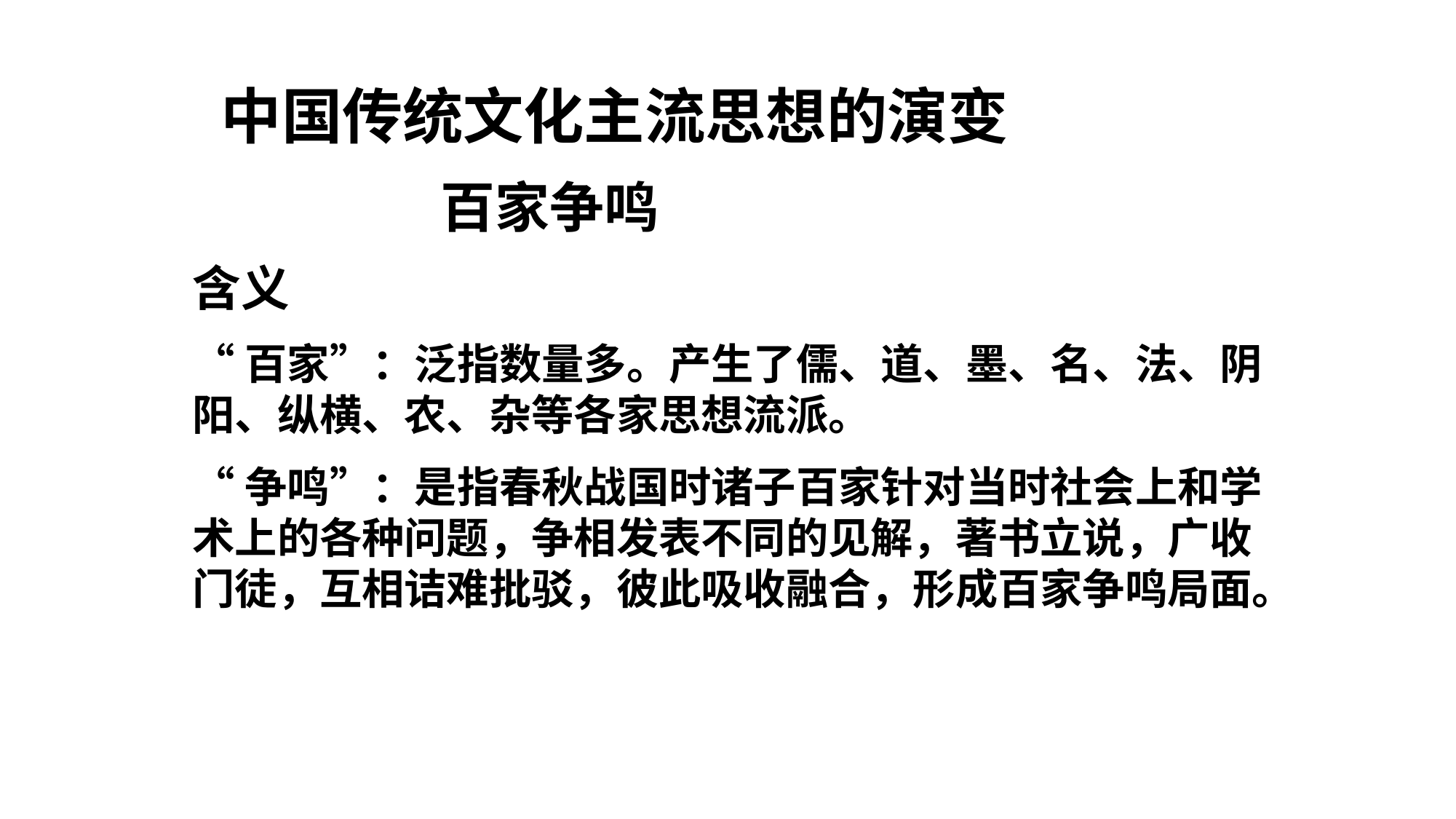

中国传统文化主流思想的演变
                   百家争鸣
含义
“百家”：泛指数量多。产生了儒、道、墨、名、法、阴阳、纵横、农、杂等各家思想流派。
“争鸣”：是指春秋战国时诸子百家针对当时社会上和学术上的各种问题，争相发表不同的见解，著书立说，广收门徒，互相诘难批驳，彼此吸收融合，形成百家争鸣局面。